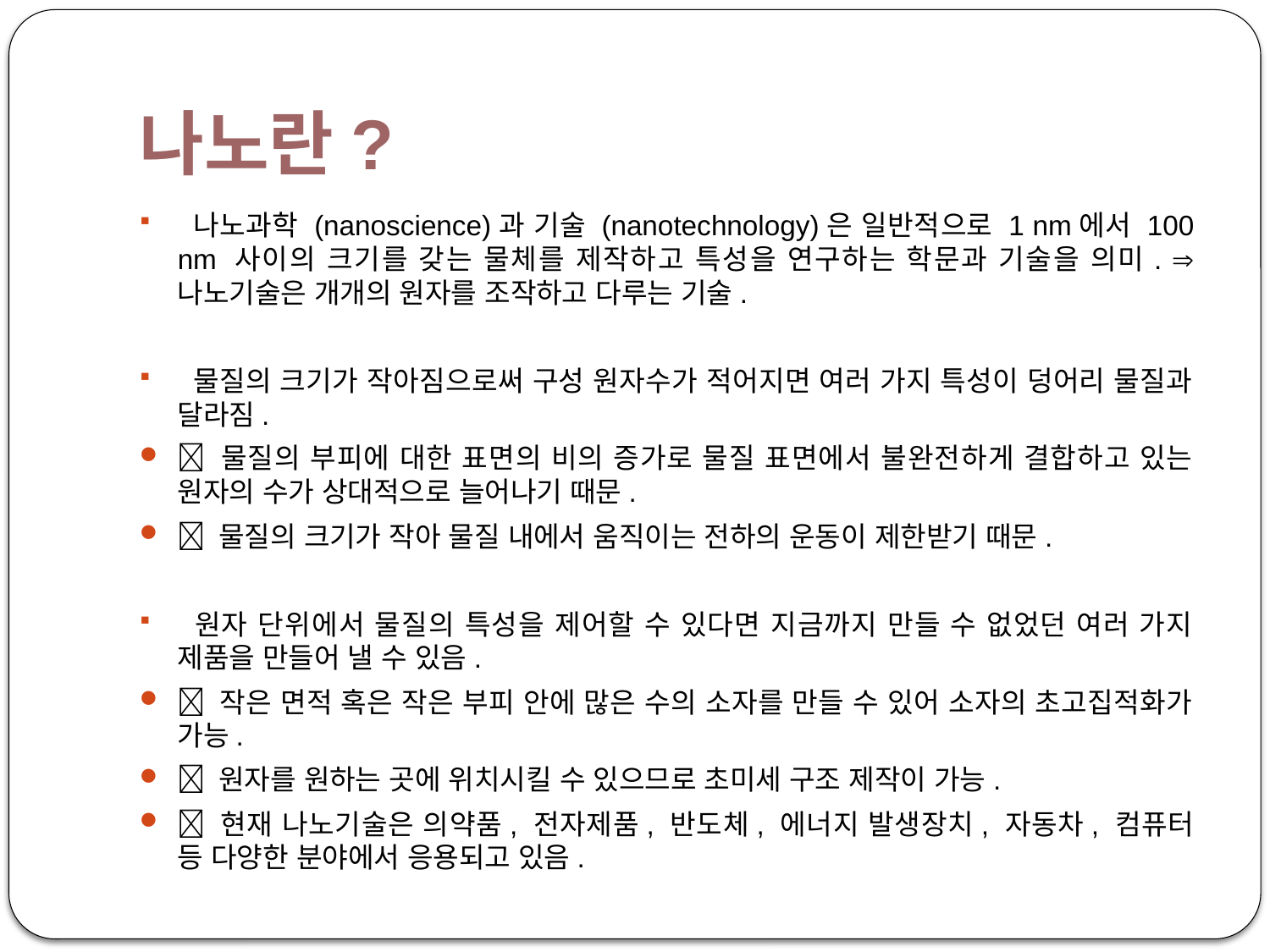

# 나노란?
 나노과학 (nanoscience)과 기술 (nanotechnology)은 일반적으로 1 nm에서 100 nm 사이의 크기를 갖는 물체를 제작하고 특성을 연구하는 학문과 기술을 의미. ⇒ 나노기술은 개개의 원자를 조작하고 다루는 기술.

 물질의 크기가 작아짐으로써 구성 원자수가 적어지면 여러 가지 특성이 덩어리 물질과 달라짐.
⇒ 물질의 부피에 대한 표면의 비의 증가로 물질 표면에서 불완전하게 결합하고 있는 원자의 수가 상대적으로 늘어나기 때문.
⇒ 물질의 크기가 작아 물질 내에서 움직이는 전하의 운동이 제한받기 때문.

 원자 단위에서 물질의 특성을 제어할 수 있다면 지금까지 만들 수 없었던 여러 가지 제품을 만들어 낼 수 있음.
⇒ 작은 면적 혹은 작은 부피 안에 많은 수의 소자를 만들 수 있어 소자의 초고집적화가 가능.
⇒ 원자를 원하는 곳에 위치시킬 수 있으므로 초미세 구조 제작이 가능.
⇒ 현재 나노기술은 의약품, 전자제품, 반도체, 에너지 발생장치, 자동차, 컴퓨터 등 다양한 분야에서 응용되고 있음.